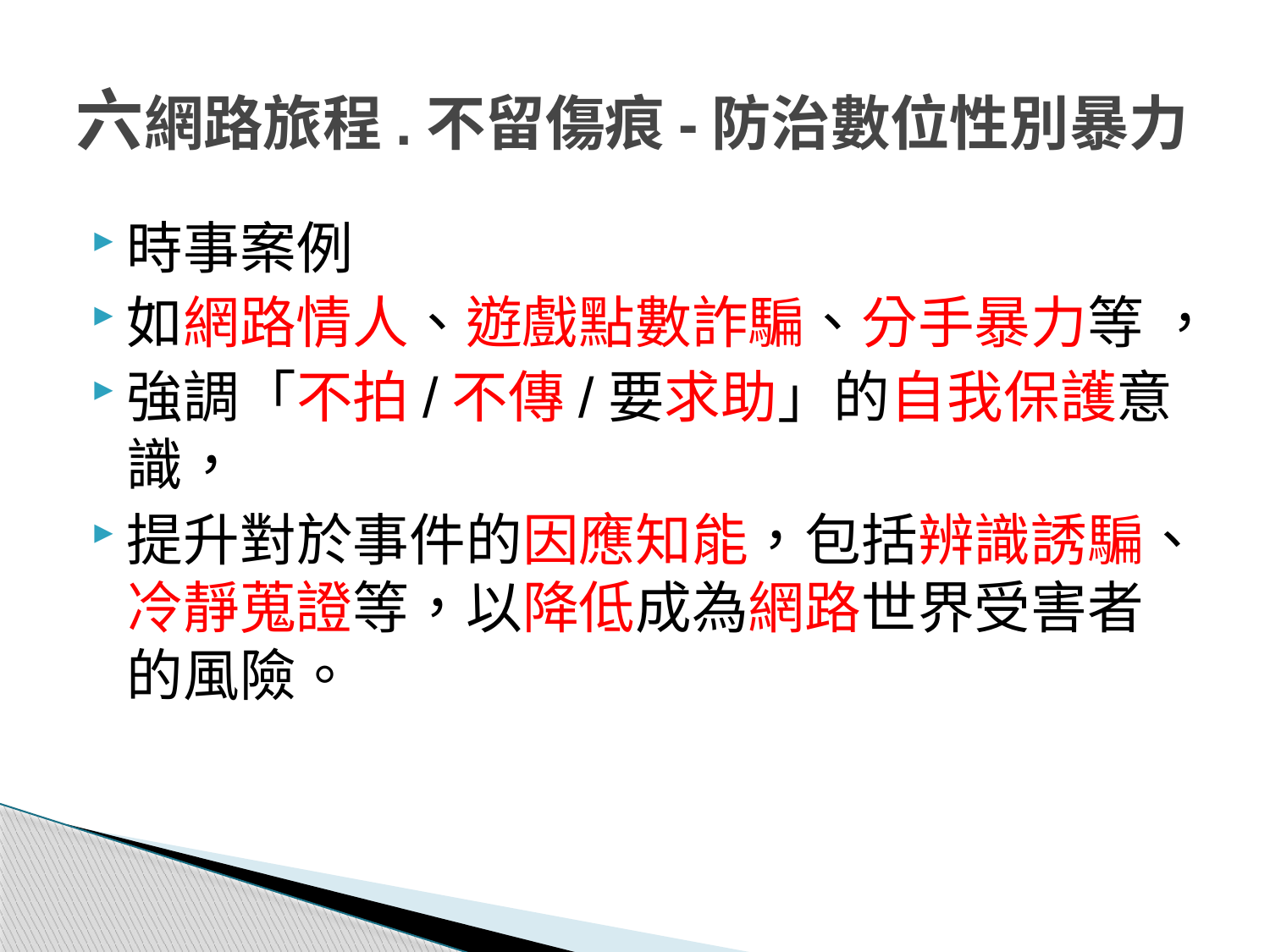

# 六網路旅程.不留傷痕-防治數位性別暴力
時事案例
如網路情人、遊戲點數詐騙、分手暴力等 ，
強調「不拍/不傳/要求助」的自我保護意識，
提升對於事件的因應知能，包括辨識誘騙、冷靜蒐證等，以降低成為網路世界受害者的風險。